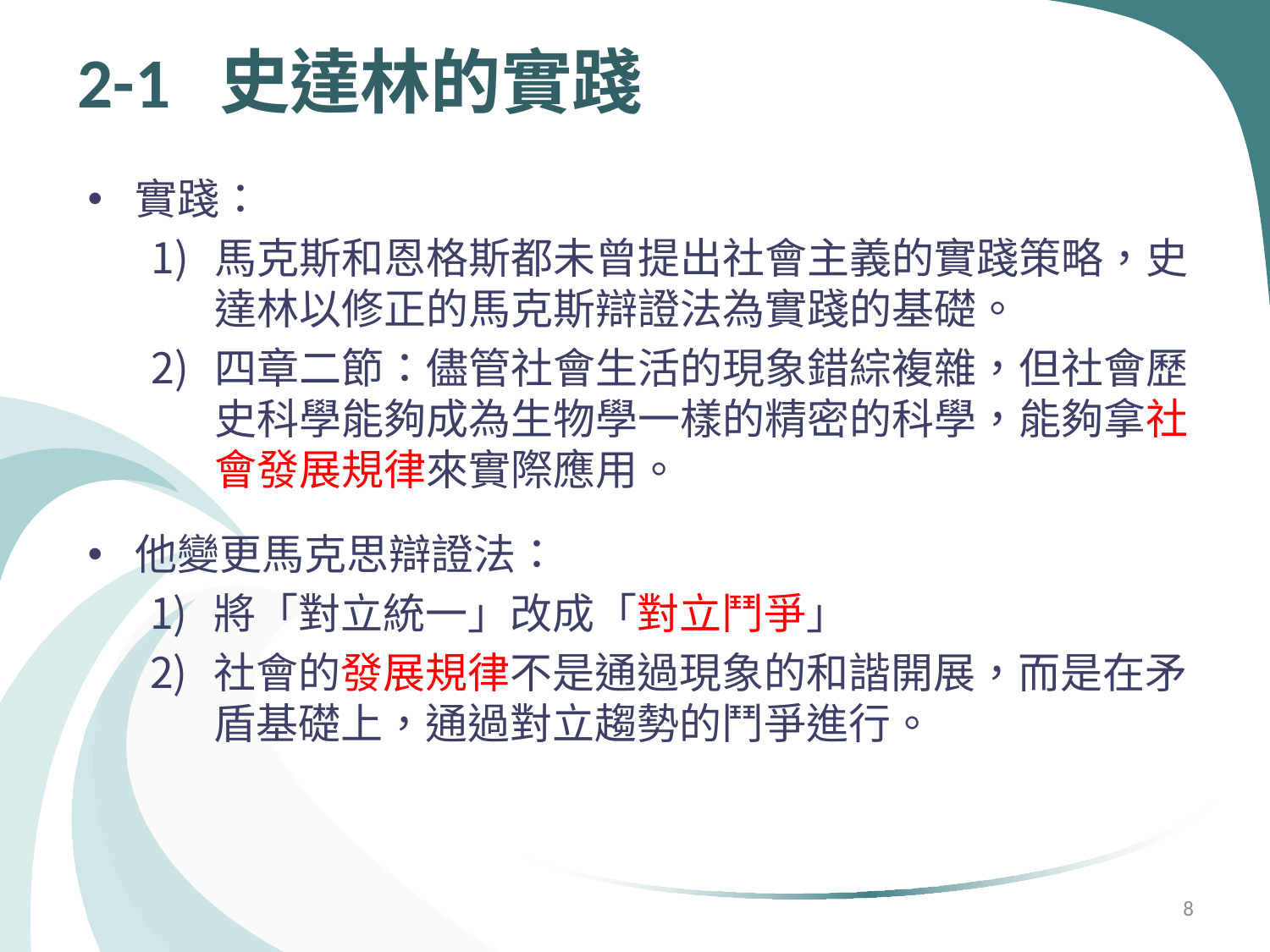

# 2-1  史達林的實踐
實踐：
馬克斯和恩格斯都未曾提出社會主義的實踐策略，史達林以修正的馬克斯辯證法為實踐的基礎。
四章二節：儘管社會生活的現象錯綜複雜，但社會歷史科學能夠成為生物學一樣的精密的科學，能夠拿社會發展規律來實際應用。
他變更馬克思辯證法：
將「對立統一」改成「對立鬥爭」
社會的發展規律不是通過現象的和諧開展，而是在矛盾基礎上，通過對立趨勢的鬥爭進行。
8